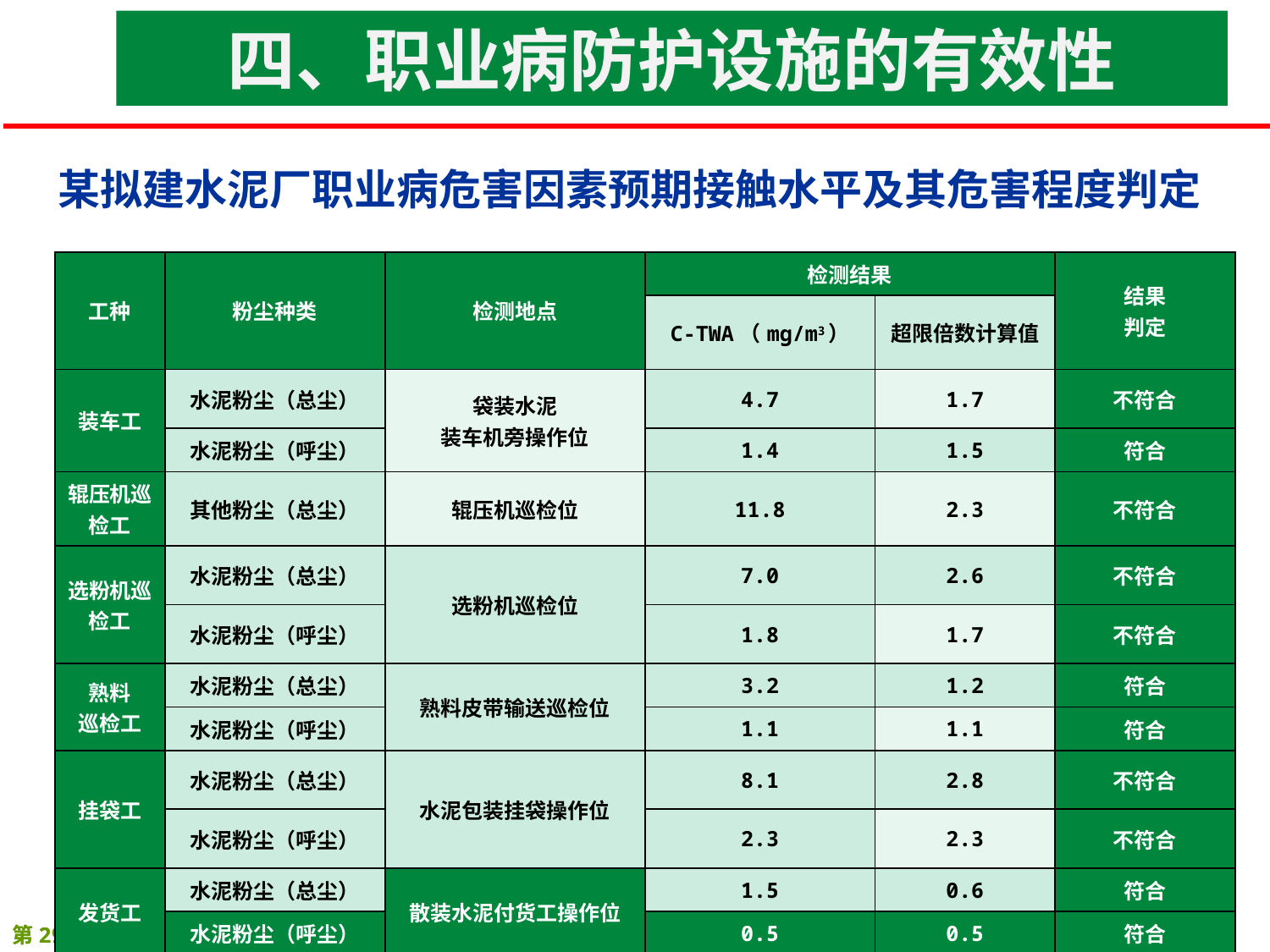

四、职业病防护设施的有效性

某拟建水泥厂职业病危害因素预期接触水平及其危害程度判定
| 工种 | 粉尘种类 | 检测地点 | 检测结果 |  | 结果 判定 |
| --- | --- | --- | --- | --- | --- |
|  |  |  | C-TWA（mg/m3） | 超限倍数计算值 |  |
| 装车工 | 水泥粉尘（总尘） | 袋装水泥 装车机旁操作位 | 4.7 | 1.7 | 不符合 |
|  | 水泥粉尘（呼尘） |  | 1.4 | 1.5 | 符合 |
| 辊压机巡 检工 | 其他粉尘（总尘） | 辊压机巡检位 | 11.8 | 2.3 | 不符合 |
| 选粉机巡检工 | 水泥粉尘（总尘） | 选粉机巡检位 | 7.0 | 2.6 | 不符合 |
|  | 水泥粉尘（呼尘） |  | 1.8 | 1.7 | 不符合 |
| 熟料 巡检工 | 水泥粉尘（总尘） | 熟料皮带输送巡检位 | 3.2 | 1.2 | 符合 |
|  | 水泥粉尘（呼尘） |  | 1.1 | 1.1 | 符合 |
| 挂袋工 | 水泥粉尘（总尘） | 水泥包装挂袋操作位 | 8.1 | 2.8 | 不符合 |
|  | 水泥粉尘（呼尘） |  | 2.3 | 2.3 | 不符合 |
| 发货工 | 水泥粉尘（总尘） | 散装水泥付货工操作位 | 1.5 | 0.6 | 符合 |
|  | 水泥粉尘（呼尘） |  | 0.5 | 0.5 | 符合 |